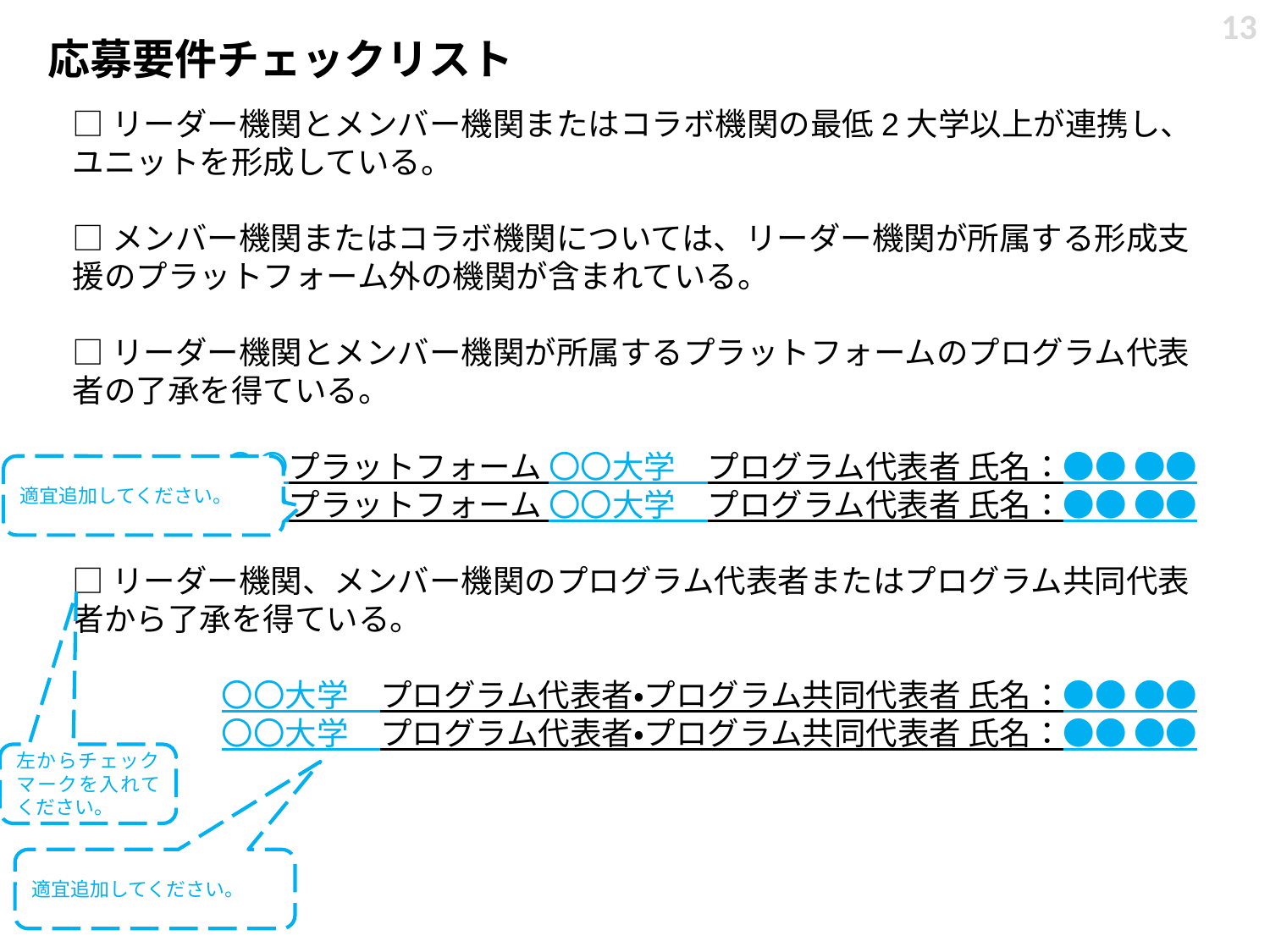

13
応募要件チェックリスト
□リーダー機関とメンバー機関またはコラボ機関の最低2大学以上が連携し、ユニットを形成している。

□メンバー機関またはコラボ機関については、リーダー機関が所属する形成支援のプラットフォーム外の機関が含まれている。

□リーダー機関とメンバー機関が所属するプラットフォームのプログラム代表者の了承を得ている。

〇〇プラットフォーム 〇〇大学　プログラム代表者 氏名：●● ●●
〇〇プラットフォーム 〇〇大学　プログラム代表者 氏名：●● ●●

□リーダー機関、メンバー機関のプログラム代表者またはプログラム共同代表者から了承を得ている。

〇〇大学　プログラム代表者・プログラム共同代表者 氏名：●● ●●
〇〇大学　プログラム代表者・プログラム共同代表者 氏名：●● ●●
✓
✓
✓
適宜追加してください。
✓
左からチェックマークを入れてください。
適宜追加してください。